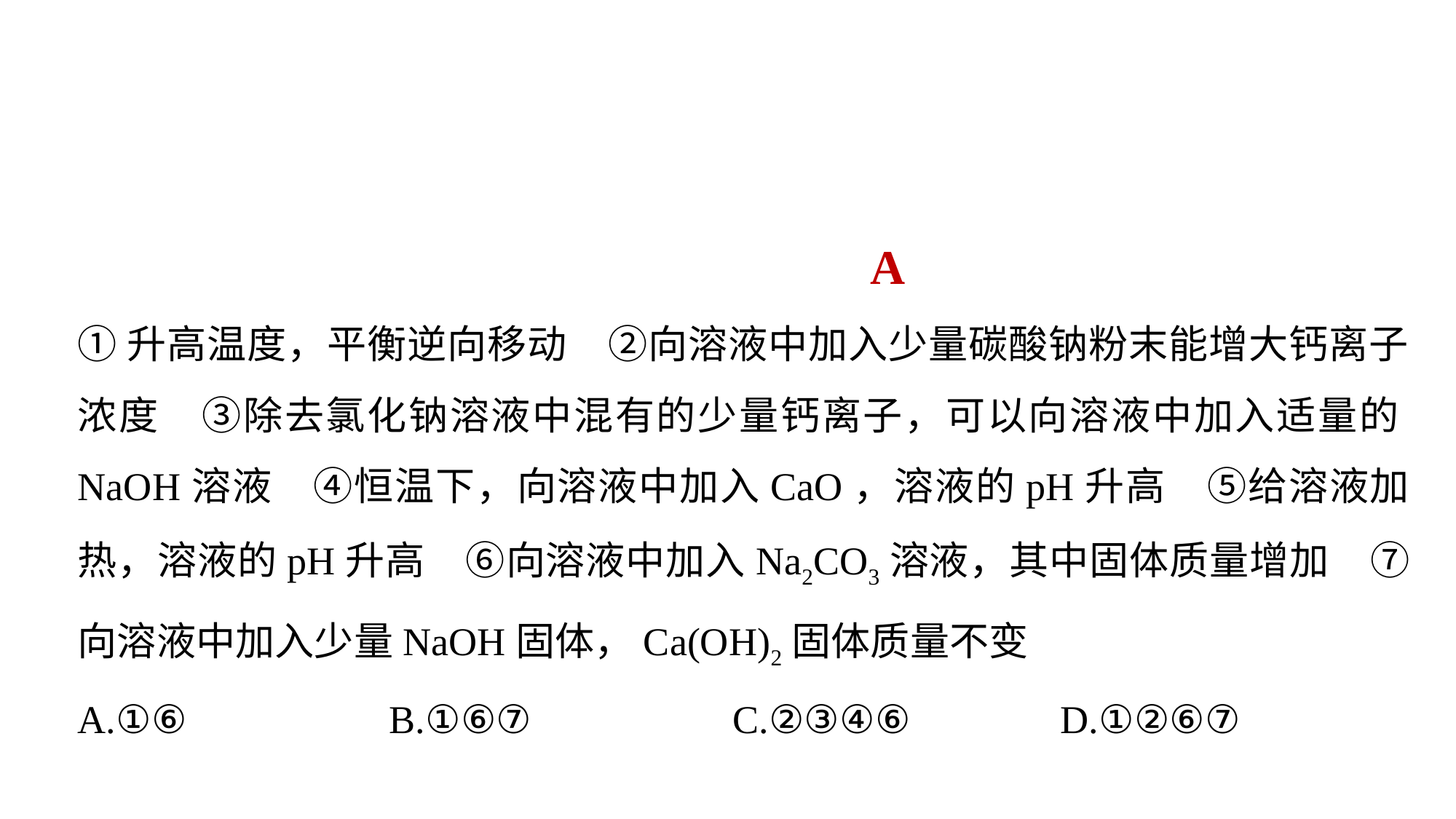

A
①升高温度，平衡逆向移动　②向溶液中加入少量碳酸钠粉末能增大钙离子浓度　③除去氯化钠溶液中混有的少量钙离子，可以向溶液中加入适量的NaOH溶液　④恒温下，向溶液中加入CaO，溶液的pH升高　⑤给溶液加热，溶液的pH升高　⑥向溶液中加入Na2CO3溶液，其中固体质量增加　⑦向溶液中加入少量NaOH固体，Ca(OH)2固体质量不变
A.①⑥ 	B.①⑥⑦		C.②③④⑥ 		D.①②⑥⑦